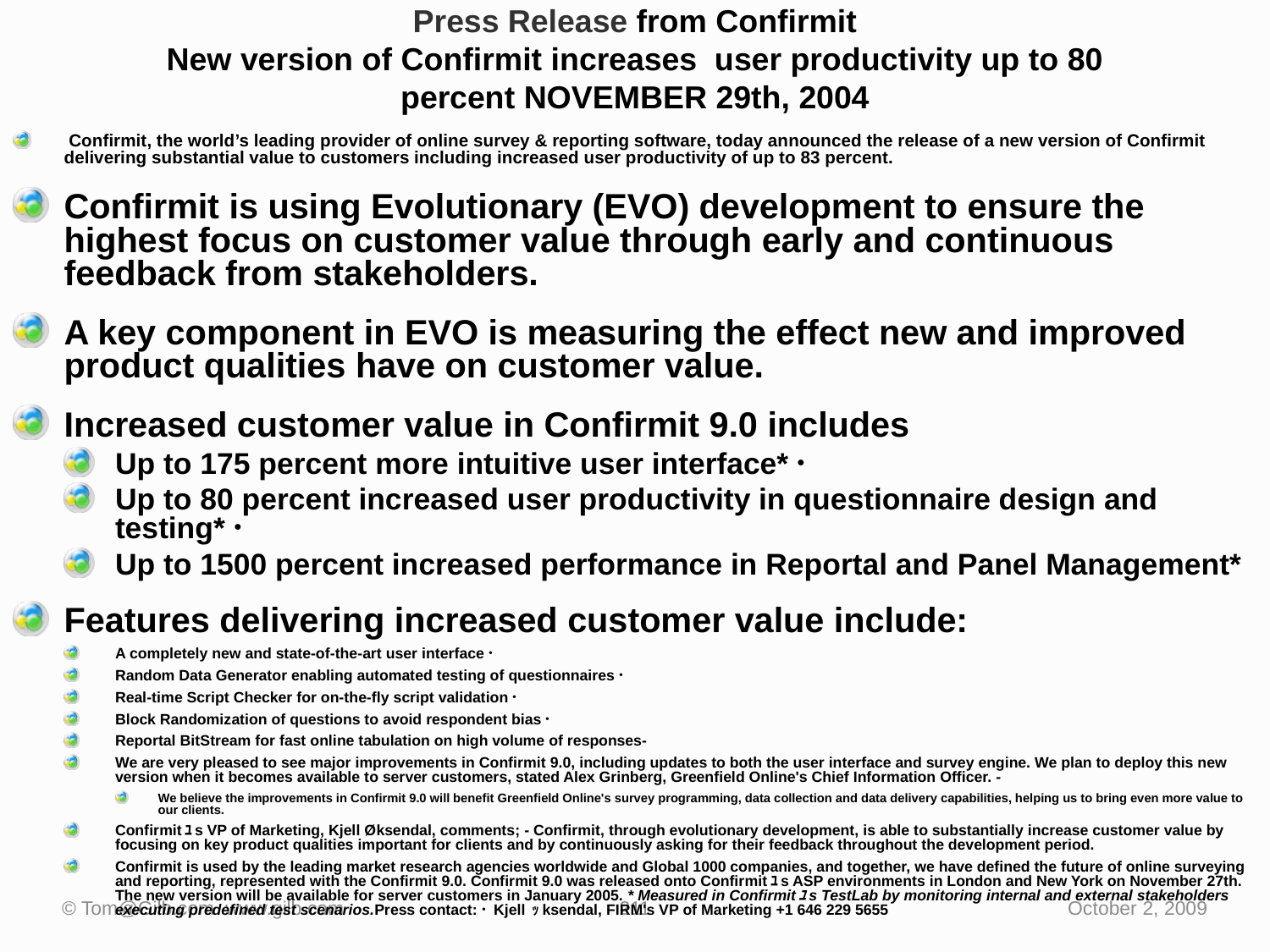

# Press Release from Confirmit New version of Confirmit increases  user productivity up to 80 percent NOVEMBER 29th, 2004
 Confirmit, the world’s leading provider of online survey & reporting software, today announced the release of a new version of Confirmit delivering substantial value to customers including increased user productivity of up to 83 percent.
Confirmit is using Evolutionary (EVO) development to ensure the highest focus on customer value through early and continuous feedback from stakeholders.
A key component in EVO is measuring the effect new and improved product qualities have on customer value.
Increased customer value in Confirmit 9.0 includes
Up to 175 percent more intuitive user interface*･
Up to 80 percent increased user productivity in questionnaire design and testing*･
Up to 1500 percent increased performance in Reportal and Panel Management*
Features delivering increased customer value include:
A completely new and state-of-the-art user interface･
Random Data Generator enabling automated testing of questionnaires･
Real-time Script Checker for on-the-fly script validation･
Block Randomization of questions to avoid respondent bias･
Reportal BitStream for fast online tabulation on high volume of responses-
We are very pleased to see major improvements in Confirmit 9.0, including updates to both the user interface and survey engine. We plan to deploy this new version when it becomes available to server customers, stated Alex Grinberg, Greenfield Online's Chief Information Officer. -
We believe the improvements in Confirmit 9.0 will benefit Greenfield Online's survey programming, data collection and data delivery capabilities, helping us to bring even more value to our clients.
Confirmitﾕs VP of Marketing, Kjell Øksendal, comments; - Confirmit, through evolutionary development, is able to substantially increase customer value by focusing on key product qualities important for clients and by continuously asking for their feedback throughout the development period.
Confirmit is used by the leading market research agencies worldwide and Global 1000 companies, and together, we have defined the future of online surveying and reporting, represented with the Confirmit 9.0. Confirmit 9.0 was released onto Confirmitﾕs ASP environments in London and New York on November 27th. The new version will be available for server customers in January 2005. * Measured in Confirmitﾕs TestLab by monitoring internal and external stakeholders executing predefined test scenarios.Press contact:･ Kjell ｯksendal, FIRM's VP of Marketing +1 646 229 5655
© Tom@Gilb.com  www.gilb.com
211
October 2, 2009